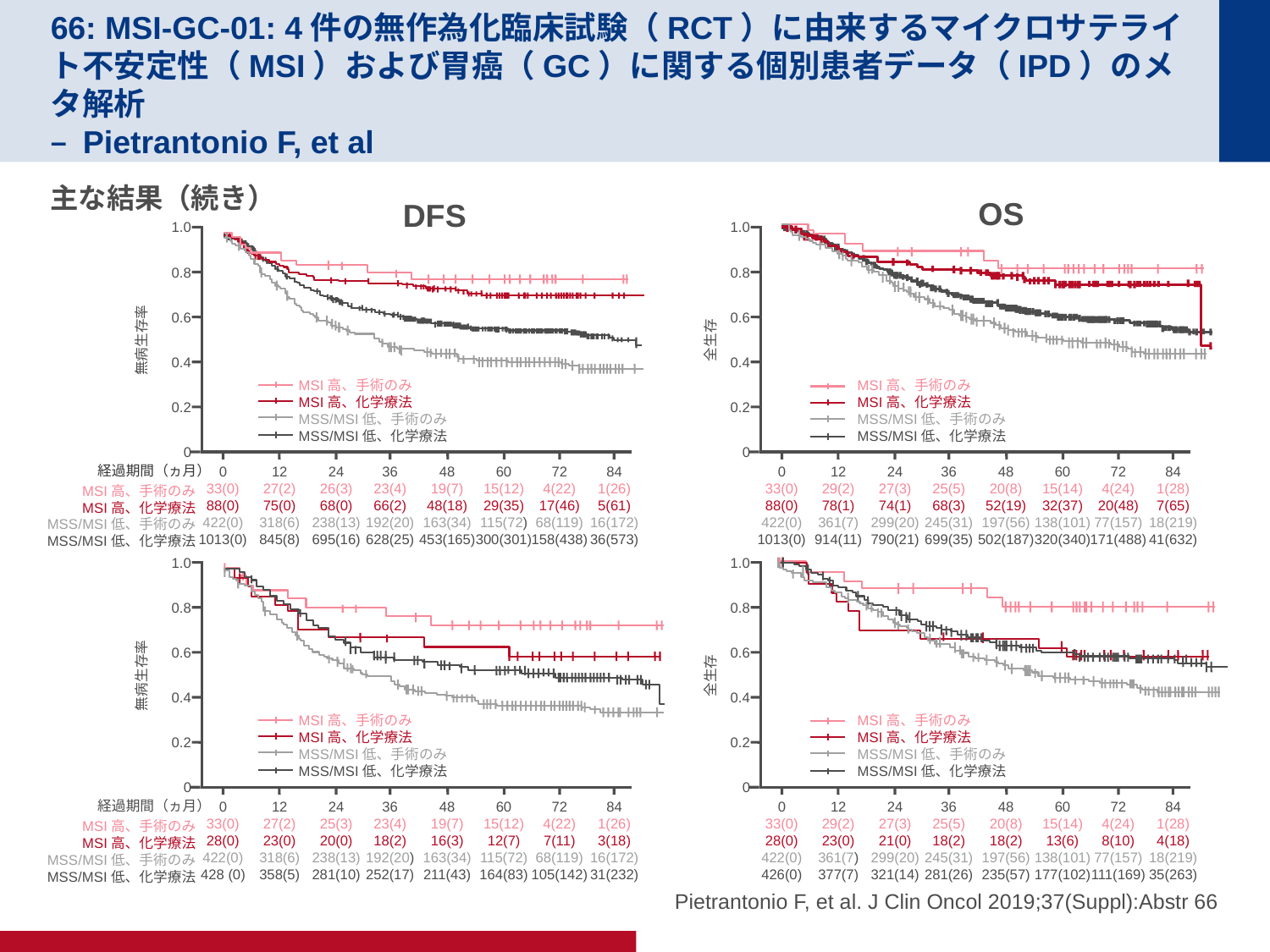

# 66: MSI-GC-01: 4件の無作為化臨床試験（RCT）に由来するマイクロサテライト不安定性（MSI）および胃癌（GC）に関する個別患者データ（IPD）のメタ解析 – Pietrantonio F, et al
主な結果（続き）

OS
DFS
1.0
1.0

0.8

0.6

全生存
0.4

MSI高、手術のみ
MSI高、化学療法
MSS/MSI低、手術のみ
MSS/MSI低、化学療法
0.2

0

0
33(0)
88(0)
422(0)
1013(0)
12
29(2)
78(1)
361(7)
914(11)
24
27(3)
74(1)
299(20)
790(21)
36
25(5)
68(3)
245(31)
699(35)
48
20(8)
52(19)
197(56)
502(187)
60
15(14)
32(37)
138(101)
320(340)
72
4(24)
20(48)
77(157)
171(488)
84
1(28)
7(65)
18(219)
41(632)

0.8

0.6

無病生存率
0.4

MSI高、手術のみ
MSI高、化学療法
MSS/MSI低、手術のみ
MSS/MSI低、化学療法
0.2

0

経過期間（ヵ月）
0
33(0)
88(0)
422(0)
1013(0)
12
27(2)
75(0)
318(6)
845(8)
24
26(3)
68(0)
238(13)
695(16)
36
23(4)
66(2)
192(20)
628(25)
48
19(7)
48(18)
163(34)
453(165)
60
15(12)
29(35)
115(72)
300(301)
72
4(22)
17(46)
68(119)
158(438)
84
1(26)
5(61)
16(172)
36(573)
MSI高、手術のみ
MSI高、化学療法
MSS/MSI低、手術のみ
MSS/MSI低、化学療法
1.0
1.0

0.8

0.6

全生存
0.4

MSI高、手術のみ
MSI高、化学療法
MSS/MSI低、手術のみ
MSS/MSI低、化学療法
0.2

0

0
33(0)
28(0)
422(0)
426(0)
12
29(2)
23(0)
361(7)
377(7)
24
27(3)
21(0)
299(20)
321(14)
36
25(5)
18(2)
245(31)
281(26)
48
20(8)
18(2)
197(56)
235(57)
60
15(14)
13(6)
138(101)
177(102)
72
4(24)
8(10)
77(157)
111(169)
84
1(28)
4(18)
18(219)
35(263)

0.8

0.6

無病生存率
0.4

MSI高、手術のみ
MSI高、化学療法
MSS/MSI低、手術のみ
MSS/MSI低、化学療法
0.2

0

経過期間（ヵ月）
0
33(0)
28(0)
422(0)
428 (0)
12
27(2)
23(0)
318(6)
358(5)
24
25(3)
20(0)
238(13)
281(10)
36
23(4)
18(2)
192(20)
252(17)
48
19(7)
16(3)
163(34)
211(43)
60
15(12)
12(7)
115(72)
164(83)
72
4(22)
7(11)
68(119)
105(142)
84
1(26)
3(18)
16(172)
31(232)
MSI高、手術のみ
MSI高、化学療法
MSS/MSI低、手術のみ
MSS/MSI低、化学療法
Pietrantonio F, et al. J Clin Oncol 2019;37(Suppl):Abstr 66